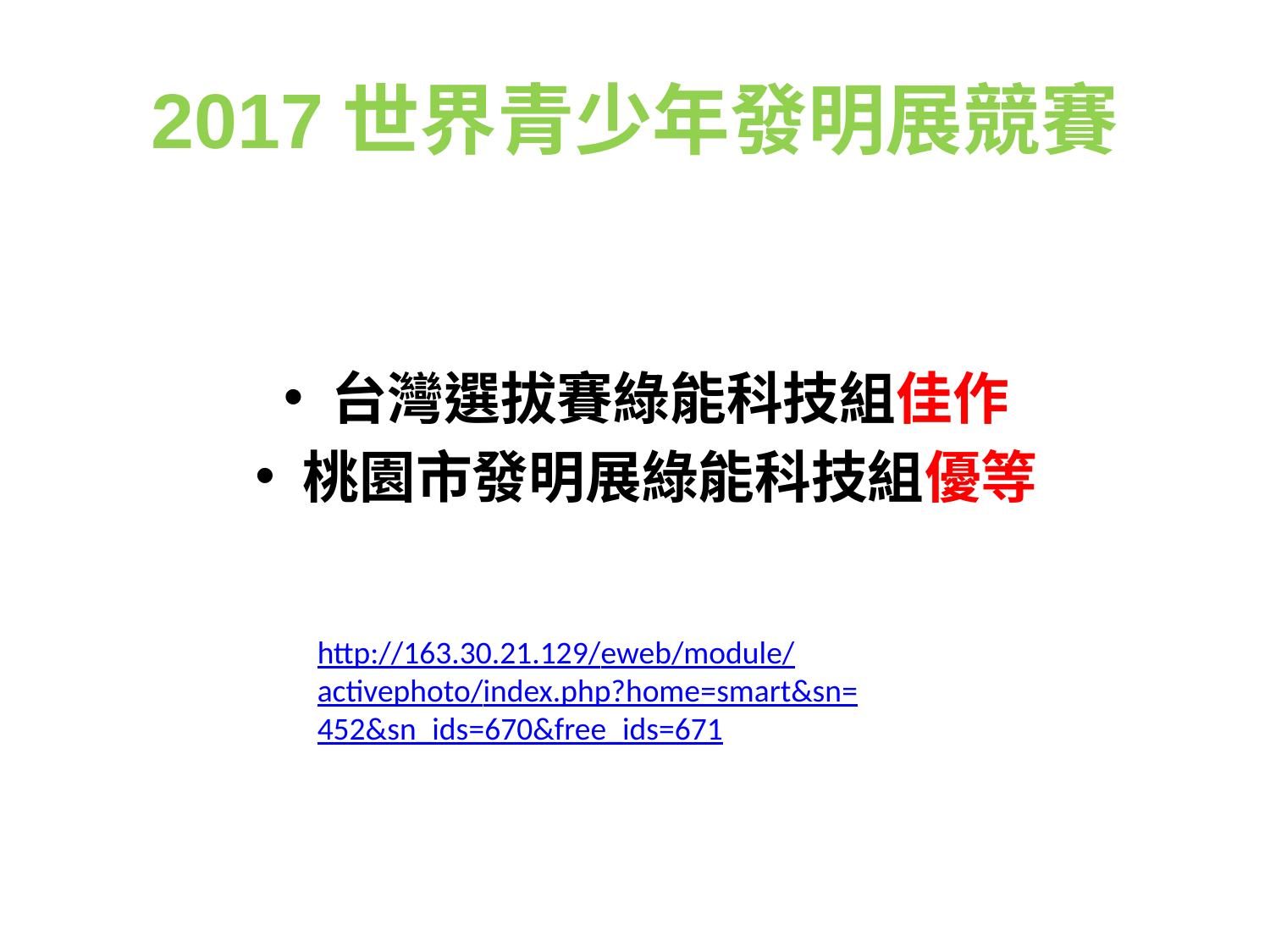

# 2017世界青少年發明展競賽
台灣選拔賽綠能科技組佳作
桃園市發明展綠能科技組優等

http://163.30.21.129/eweb/module/activephoto/index.php?home=smart&sn=452&sn_ids=670&free_ids=671